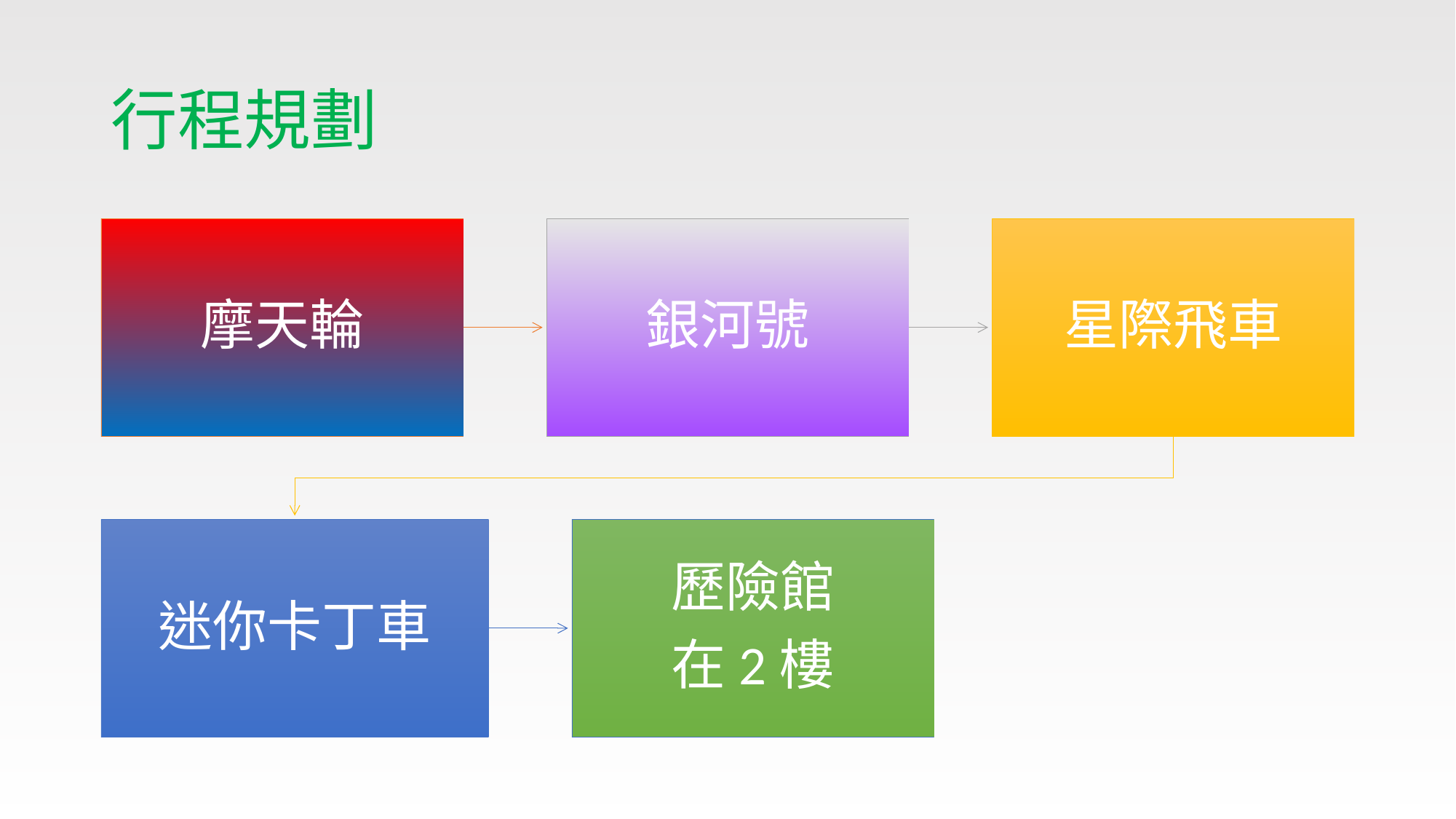

# 行程規劃

摩天輪

銀河號

星際飛車

迷你卡丁車
歷險館
在2樓